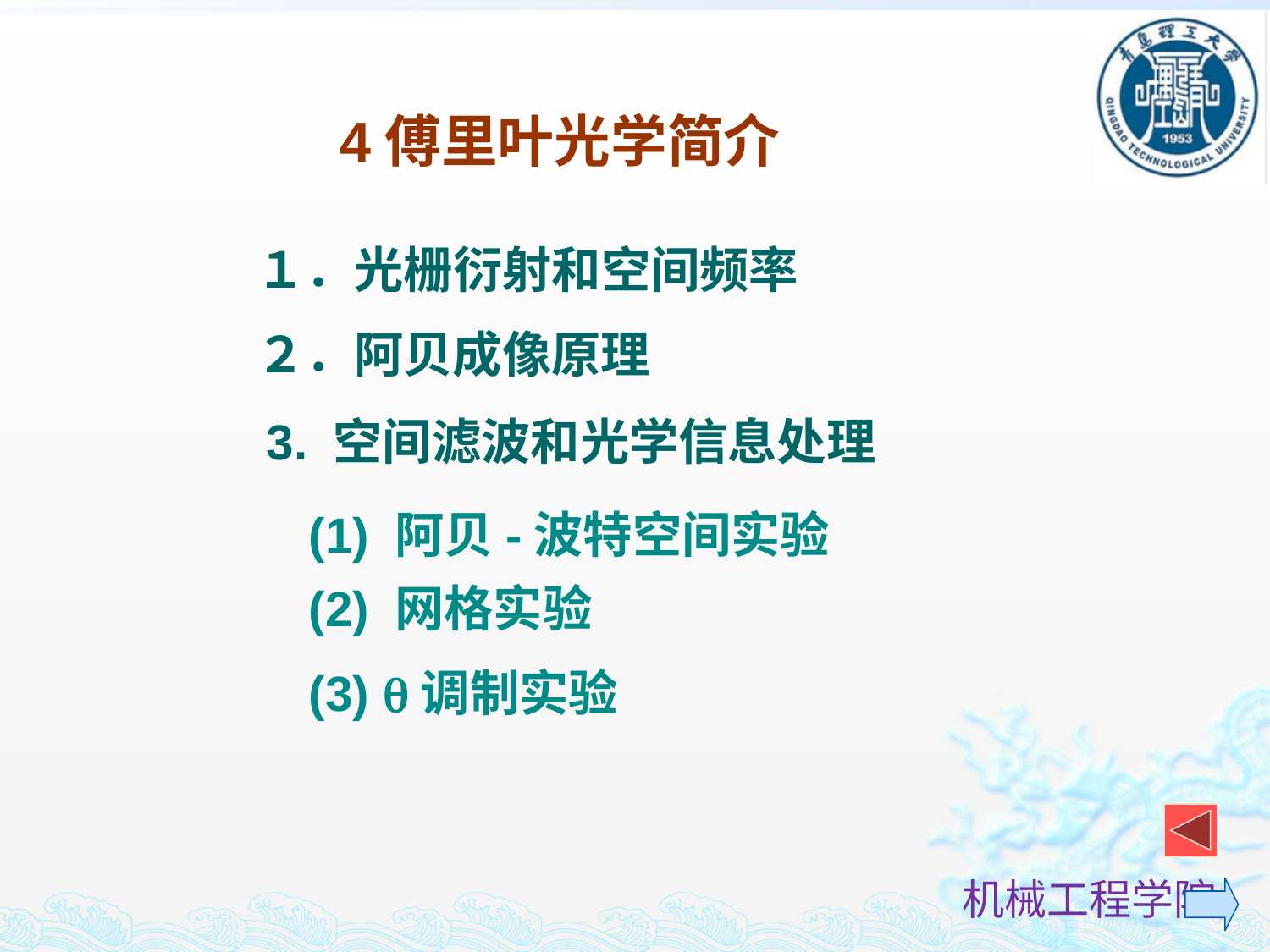

4傅里叶光学简介
１．光栅衍射和空间频率
２．阿贝成像原理
3. 空间滤波和光学信息处理
(1) 阿贝-波特空间实验
(2) 网格实验
(3) θ调制实验